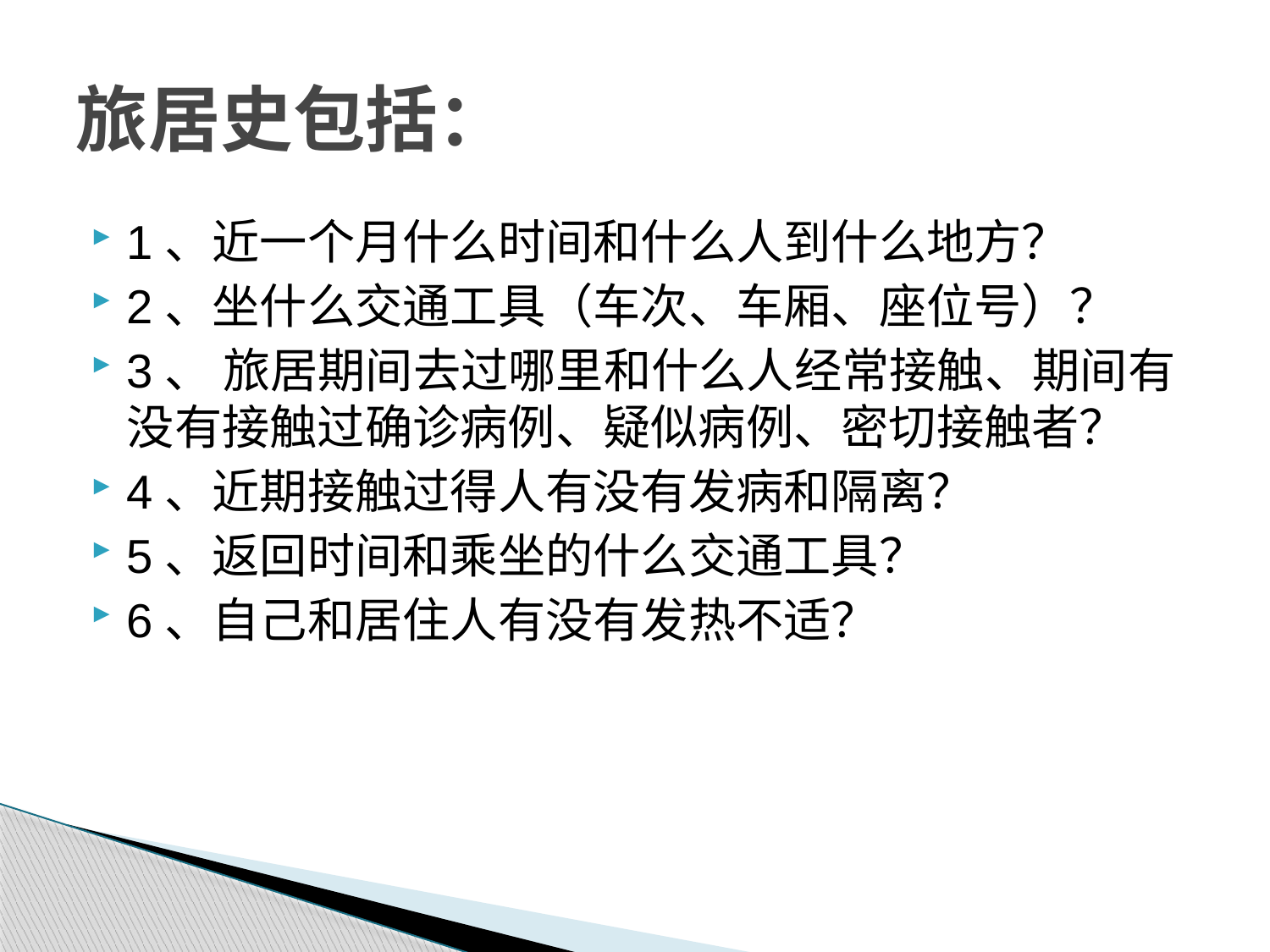

# 旅居史包括：
1、近一个月什么时间和什么人到什么地方？
2、坐什么交通工具（车次、车厢、座位号）？
3、 旅居期间去过哪里和什么人经常接触、期间有没有接触过确诊病例、疑似病例、密切接触者？
4、近期接触过得人有没有发病和隔离？
5、返回时间和乘坐的什么交通工具？
6、自己和居住人有没有发热不适？